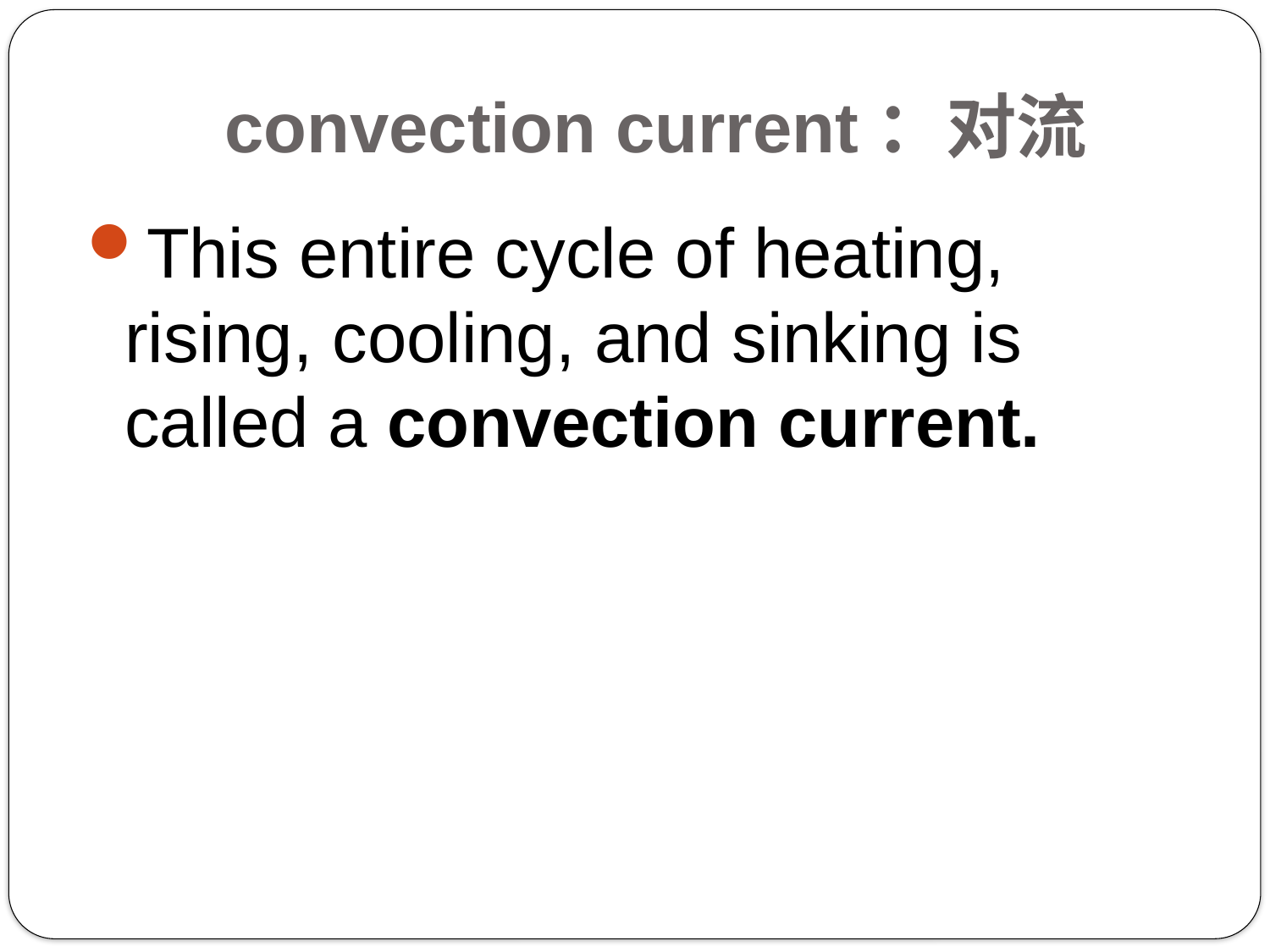

# convection current：对流
This entire cycle of heating, rising, cooling, and sinking is called a convection current.